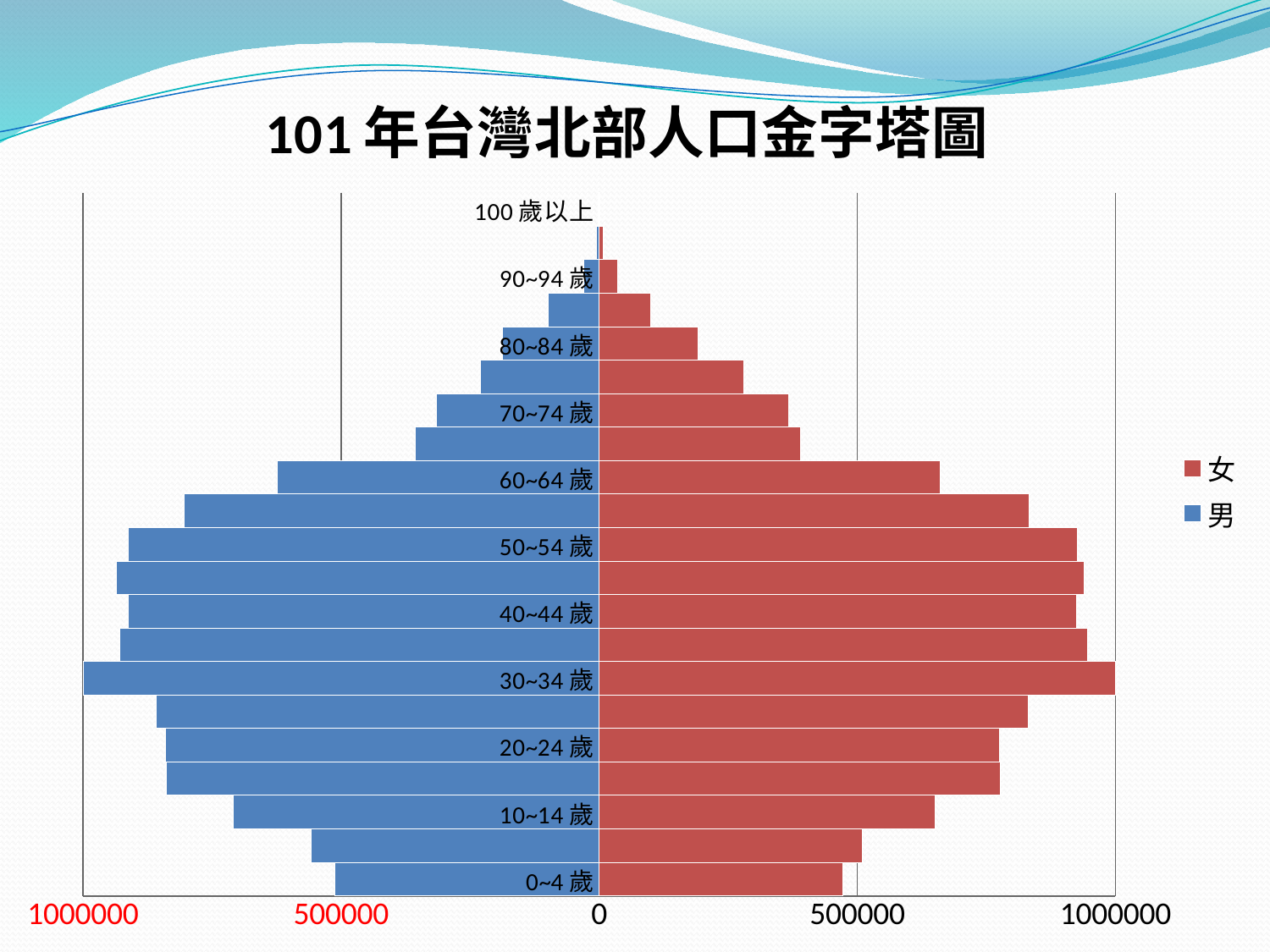

### Chart: 101年台灣北部人口金字塔圖

| Category | 男 | 女 |
|---|---|---|
| 0~4歲 | -511559.0 | 472124.0 |
| 5~9歲 | -558811.0 | 509463.0 |
| 10~14歲 | -709152.0 | 650568.0 |
| 15~19歲 | -839044.0 | 776481.0 |
| 20~24歲 | -840354.0 | 775225.0 |
| 25~29歲 | -857626.0 | 830809.0 |
| 30~34歲 | -1015792.0 | 1023196.0 |
| 35~39歲 | -928490.0 | 945898.0 |
| 40~44歲 | -912991.0 | 924215.0 |
| 45~49歲 | -935207.0 | 939746.0 |
| 50~54歲 | -912094.0 | 926068.0 |
| 55~59歲 | -803377.0 | 833060.0 |
| 60~64歲 | -624453.0 | 659867.0 |
| 65~69歲 | -356836.0 | 390644.0 |
| 70~74歲 | -315219.0 | 367737.0 |
| 75~79歲 | -229340.0 | 280443.0 |
| 80~84歲 | -187308.0 | 191268.0 |
| 85~89歲 | -98577.0 | 100306.0 |
| 90~94歲 | -30022.0 | 36268.0 |
| 95~99歲 | -5752.0 | 7833.0 |
| 100歲以上 | -1315.0 | 1284.0 |